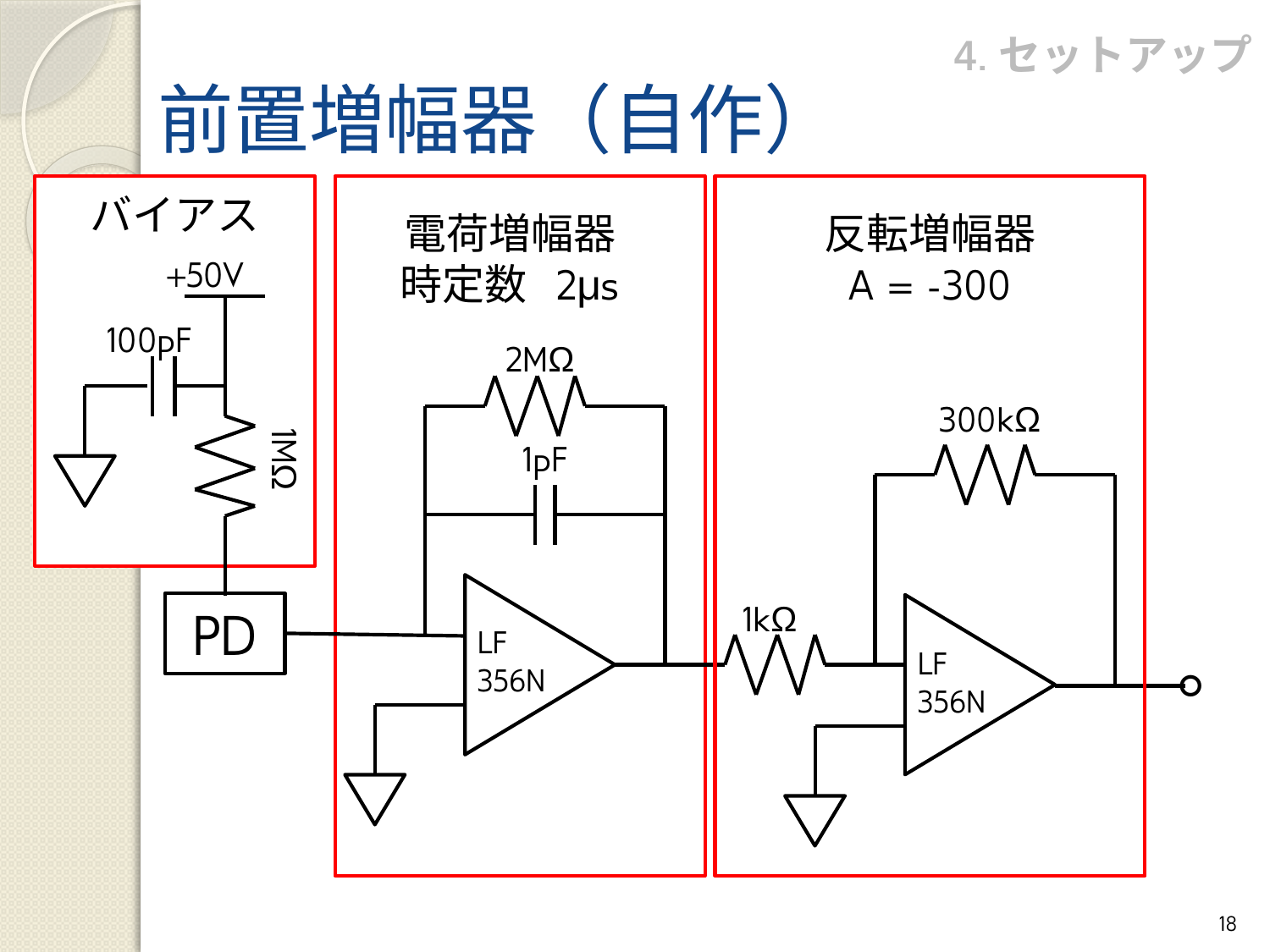

4.セットアップ
# 前置増幅器（自作）

バイアス
電荷増幅器
時定数  2μs
反転増幅器
A = -300
+50V
100pF
2MΩ

300kΩ
1MΩ
1pF

LF
356N
1kΩ
PD

LF
356N
。

18